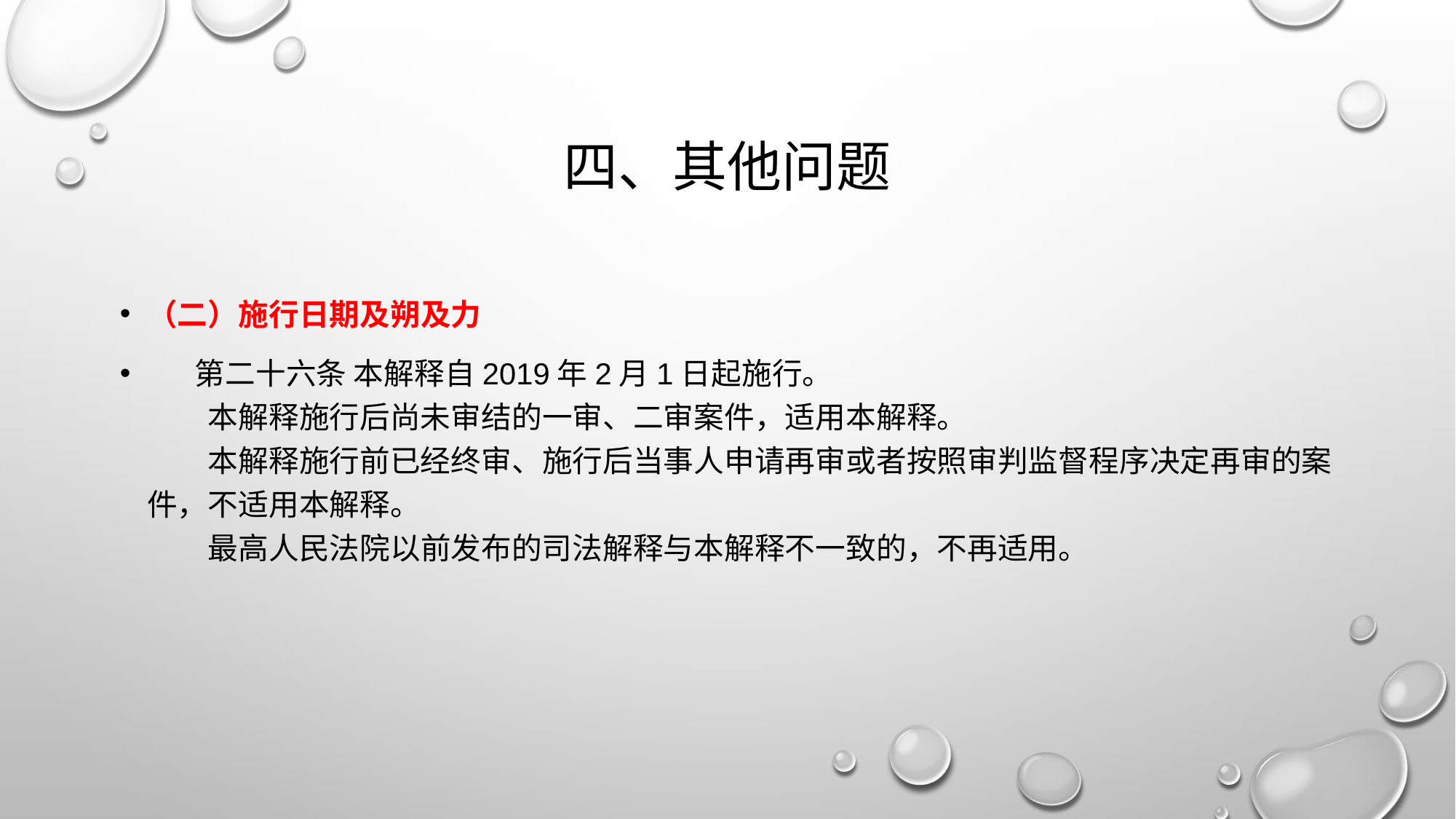

# 四、其他问题
（二）施行日期及朔及力
      第二十六条 本解释自2019年2月1日起施行。
　　本解释施行后尚未审结的一审、二审案件，适用本解释。
　　本解释施行前已经终审、施行后当事人申请再审或者按照审判监督程序决定再审的案件，不适用本解释。
　　最高人民法院以前发布的司法解释与本解释不一致的，不再适用。